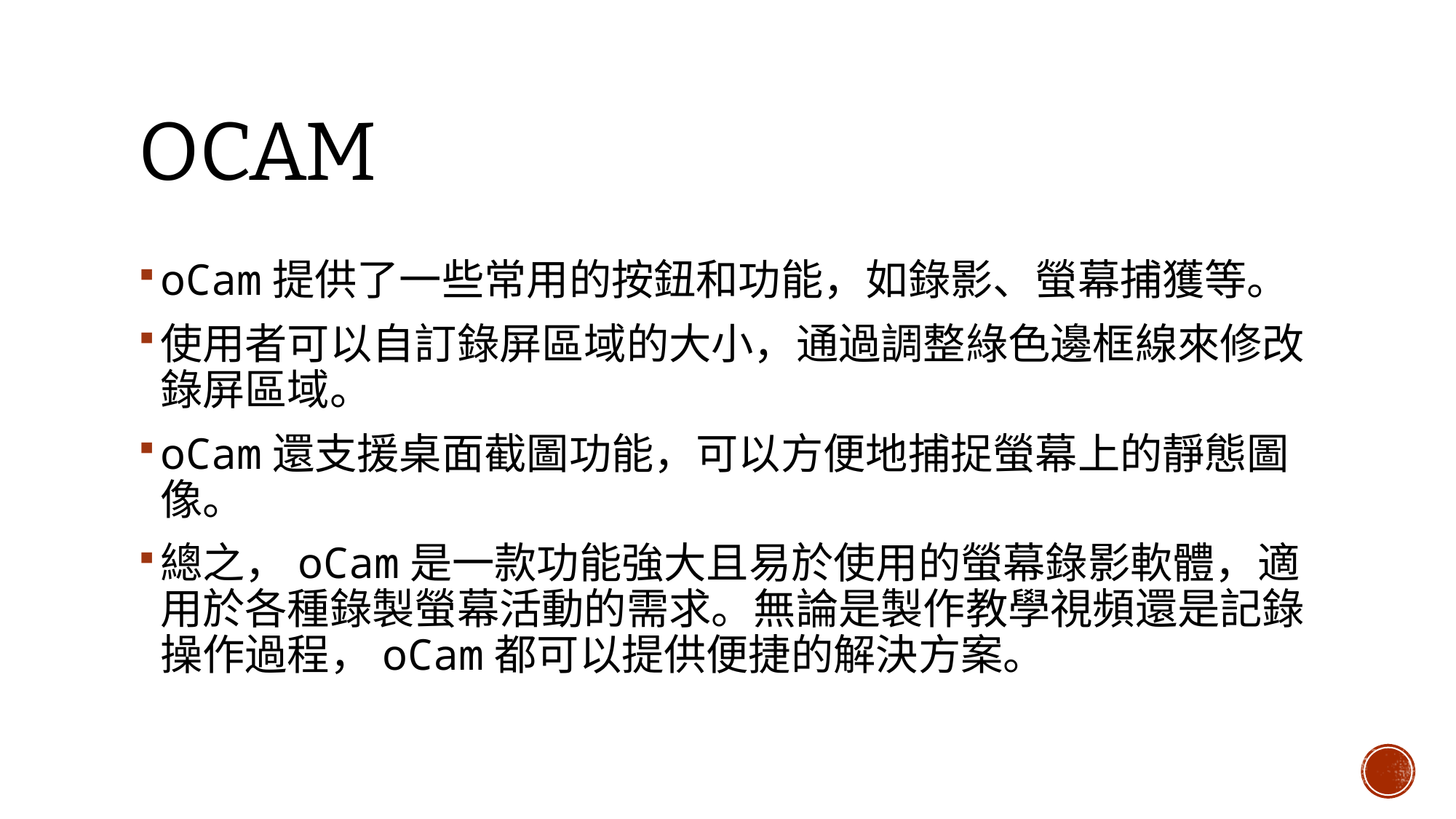

# OCAM
oCam提供了一些常用的按鈕和功能，如錄影、螢幕捕獲等。
使用者可以自訂錄屏區域的大小，通過調整綠色邊框線來修改錄屏區域。
oCam還支援桌面截圖功能，可以方便地捕捉螢幕上的靜態圖像。
總之，oCam是一款功能強大且易於使用的螢幕錄影軟體，適用於各種錄製螢幕活動的需求。無論是製作教學視頻還是記錄操作過程，oCam都可以提供便捷的解決方案。